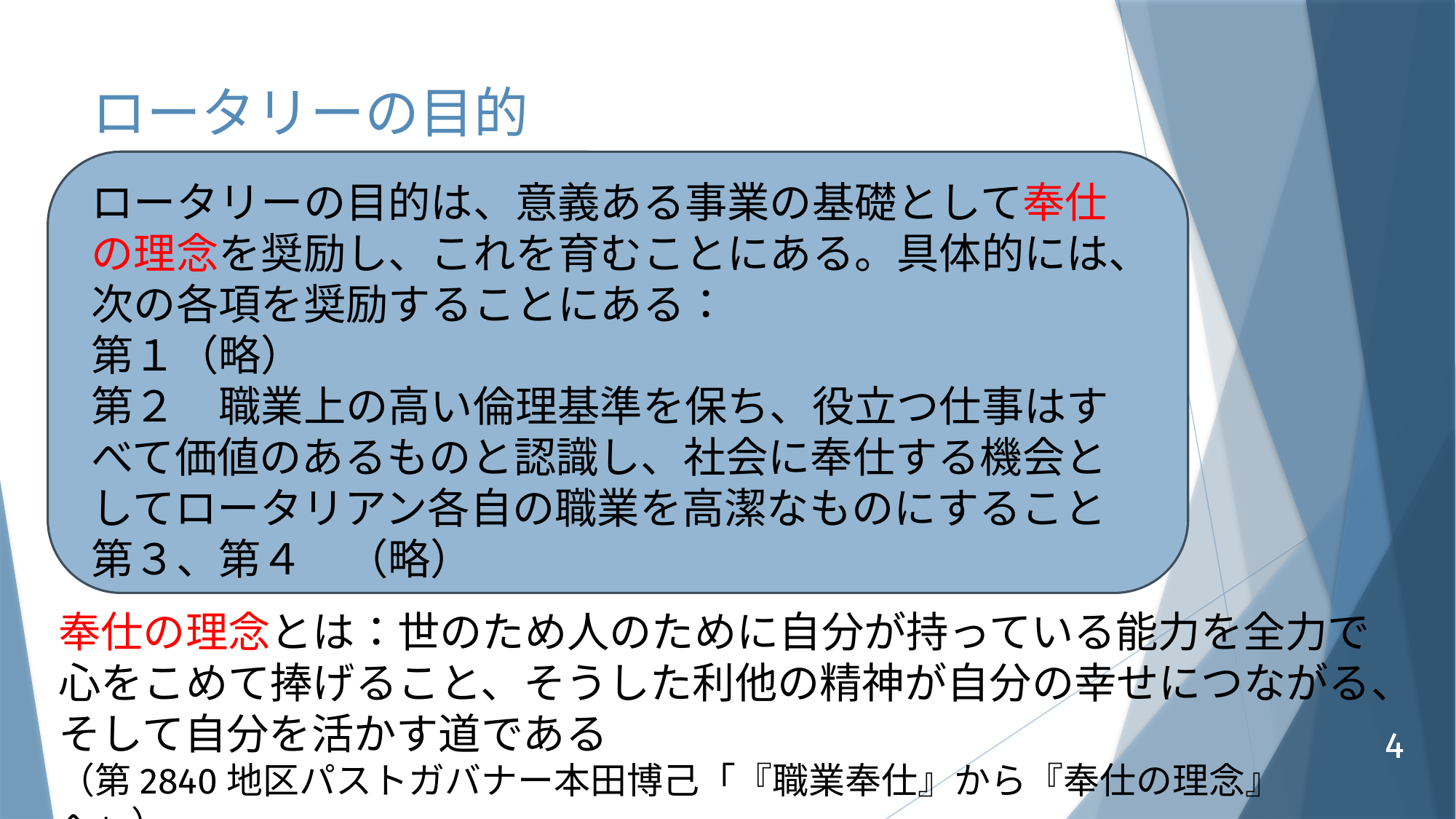

# ロータリーの目的

ロータリーの目的は、意義ある事業の基礎として奉仕の理念を奨励し、これを育むことにある。具体的には、次の各項を奨励することにある：
第１（略）
第２　職業上の高い倫理基準を保ち、役立つ仕事はすべて価値のあるものと認識し、社会に奉仕する機会としてロータリアン各自の職業を高潔なものにすること
第３、第４　（略）
奉仕の理念とは：世のため人のために自分が持っている能力を全力で心をこめて捧げること、そうした利他の精神が自分の幸せにつながる、そして自分を活かす道である
（第2840地区パストガバナー本田博己「『職業奉仕』から『奉仕の理念』へ」）